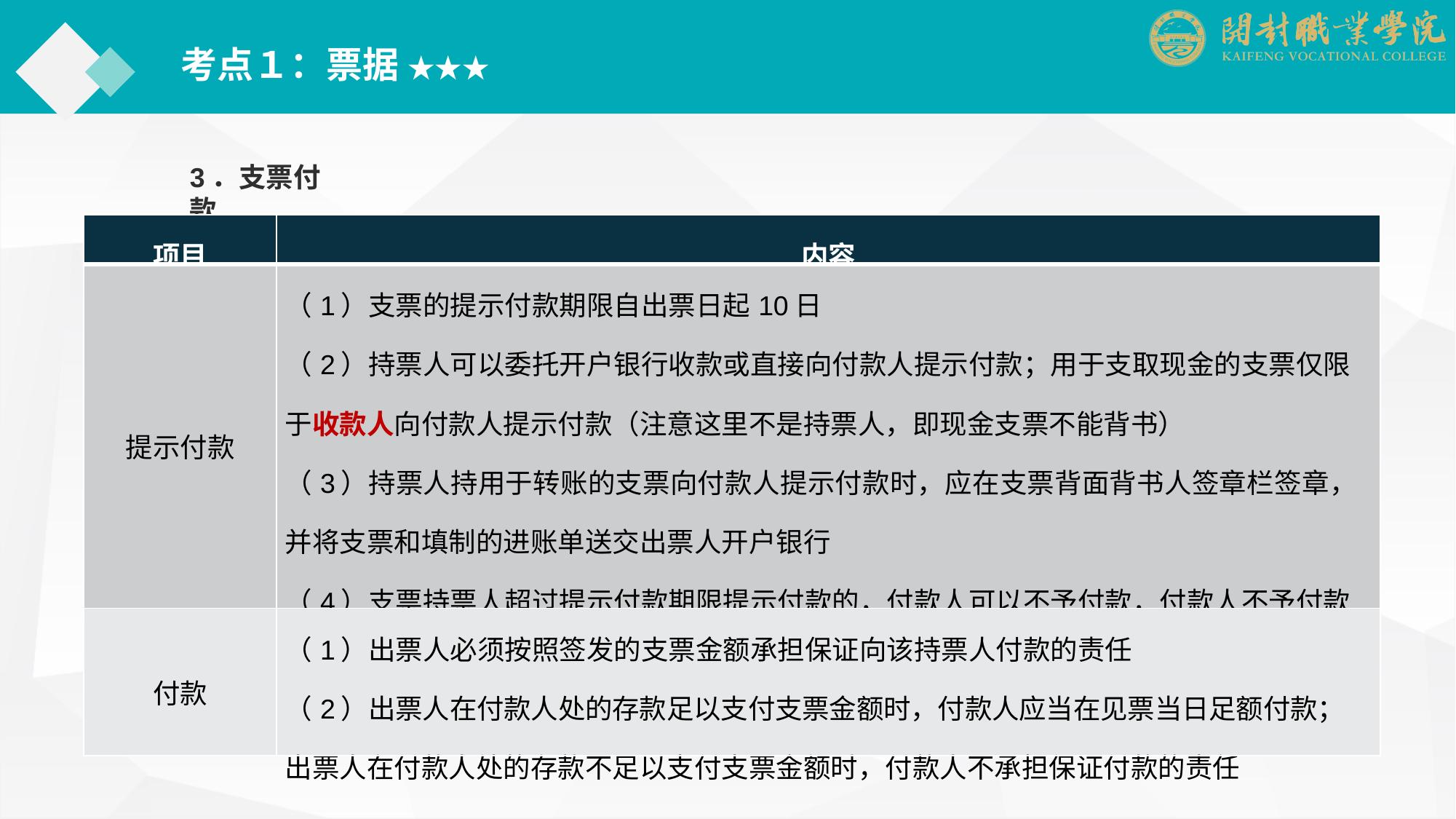

考点１：票据 ★★★
3．支票付款
| 项目 | 内容 |
| --- | --- |
| 提示付款 | （1）支票的提示付款期限自出票日起10日 （2）持票人可以委托开户银行收款或直接向付款人提示付款；用于支取现金的支票仅限于收款人向付款人提示付款（注意这里不是持票人，即现金支票不能背书） （3）持票人持用于转账的支票向付款人提示付款时，应在支票背面背书人签章栏签章，并将支票和填制的进账单送交出票人开户银行 （4）支票持票人超过提示付款期限提示付款的，付款人可以不予付款，付款人不予付款的，出票人仍应对持票人承担票据责任 |
| 付款 | （1）出票人必须按照签发的支票金额承担保证向该持票人付款的责任 （2）出票人在付款人处的存款足以支付支票金额时，付款人应当在见票当日足额付款；出票人在付款人处的存款不足以支付支票金额时，付款人不承担保证付款的责任 |